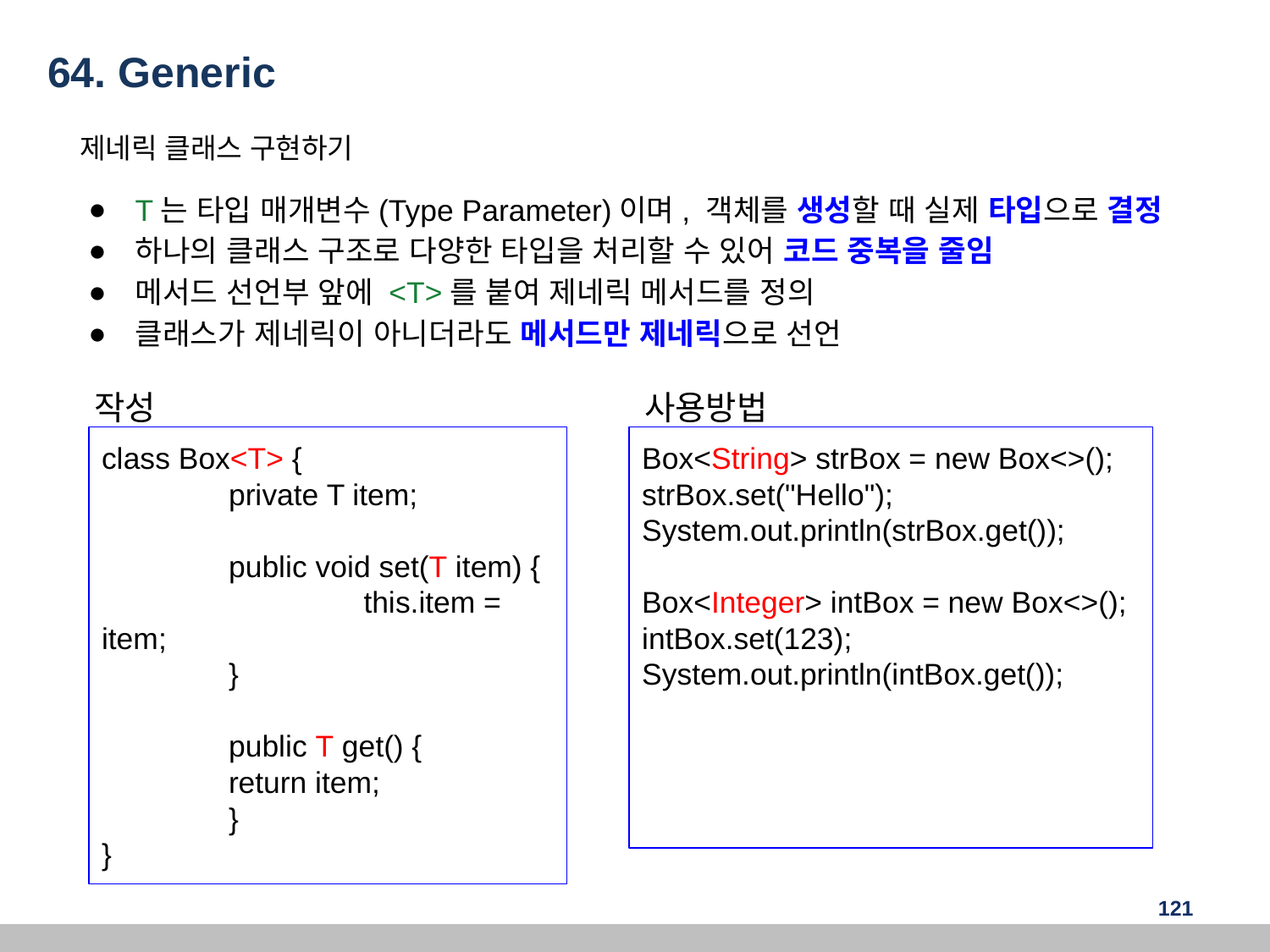

64. Generic
 제네릭 클래스 구현하기
T는 타입 매개변수(Type Parameter)이며, 객체를 생성할 때 실제 타입으로 결정
하나의 클래스 구조로 다양한 타입을 처리할 수 있어 코드 중복을 줄임
메서드 선언부 앞에 <T>를 붙여 제네릭 메서드를 정의
클래스가 제네릭이 아니더라도 메서드만 제네릭으로 선언
작성
사용방법
class Box<T> {
    	private T item;

    	public void set(T item) {
       		 this.item = item;
    	}

    	public T get() {
        	return item;
    	}
}
Box<String> strBox = new Box<>();
strBox.set("Hello");
System.out.println(strBox.get());

Box<Integer> intBox = new Box<>();
intBox.set(123);
System.out.println(intBox.get());

121